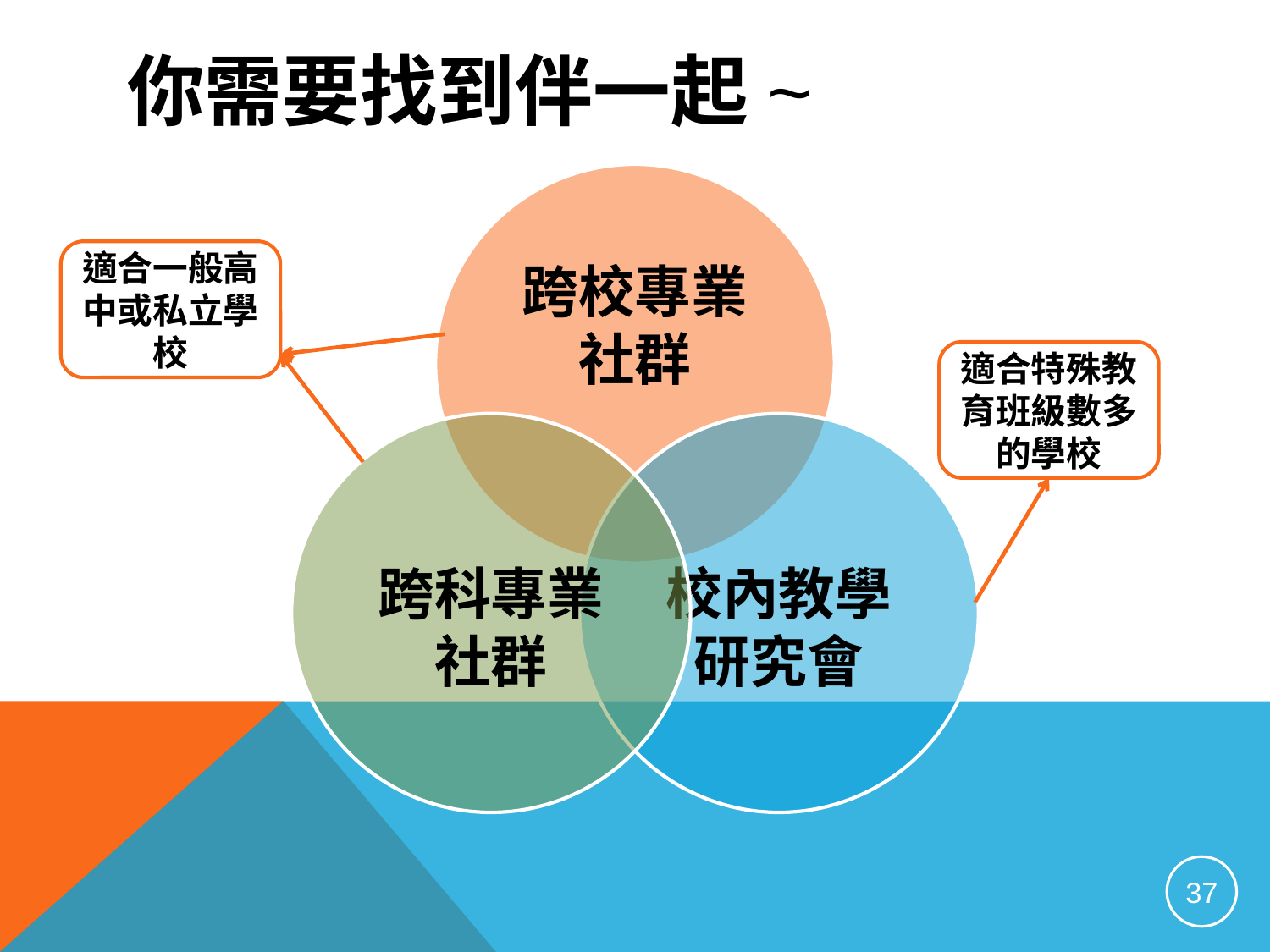

# 你需要找到伴一起~
跨校專業
社群
校內教學
研究會
跨科專業
社群
適合一般高中或私立學校
適合特殊教育班級數多的學校
37